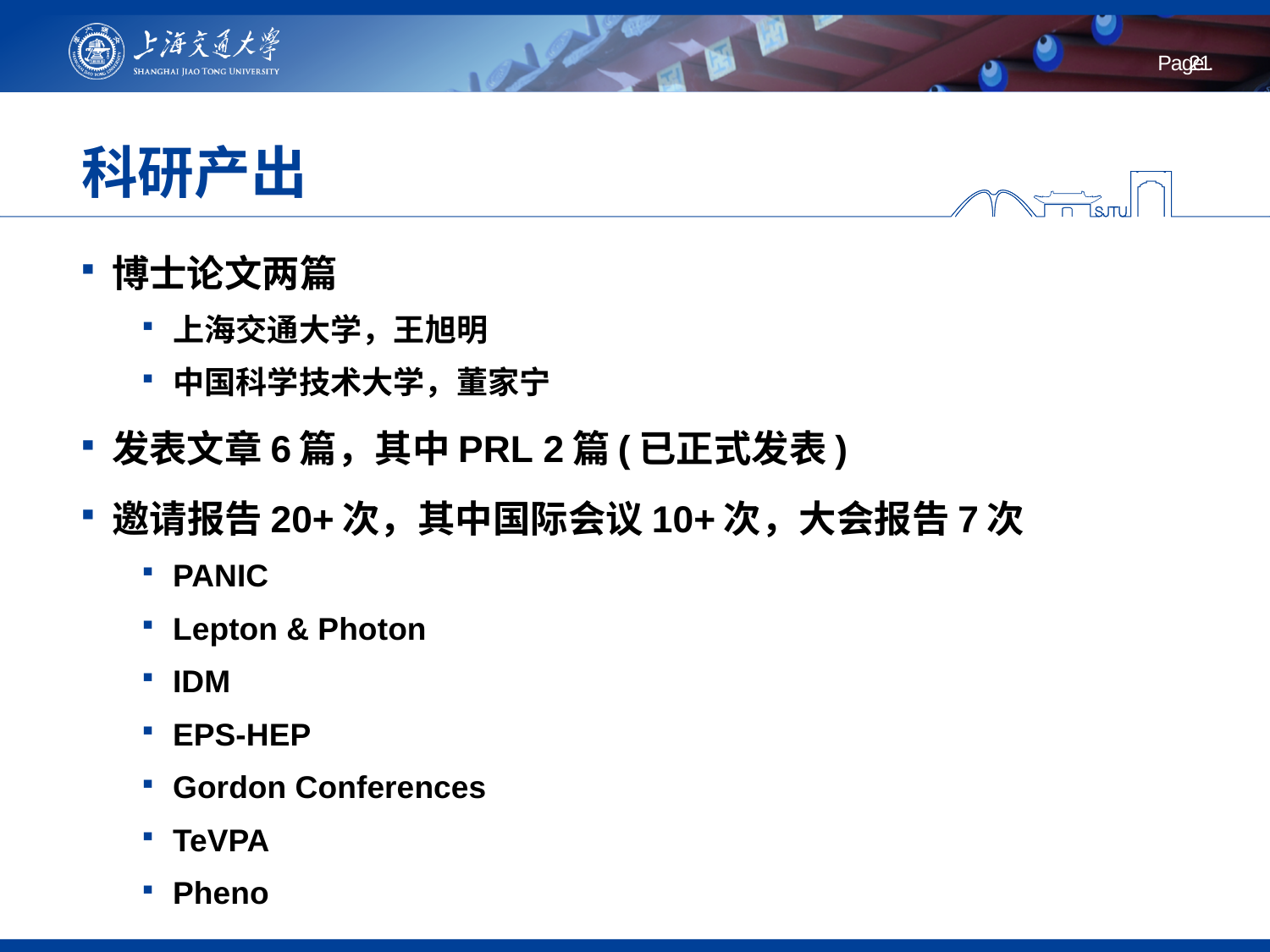

# 科研产出
博士论文两篇
上海交通大学，王旭明
中国科学技术大学，董家宁
发表文章6篇，其中PRL 2篇(已正式发表)
邀请报告20+次，其中国际会议10+次，大会报告7次
PANIC
Lepton & Photon
IDM
EPS-HEP
Gordon Conferences
TeVPA
Pheno